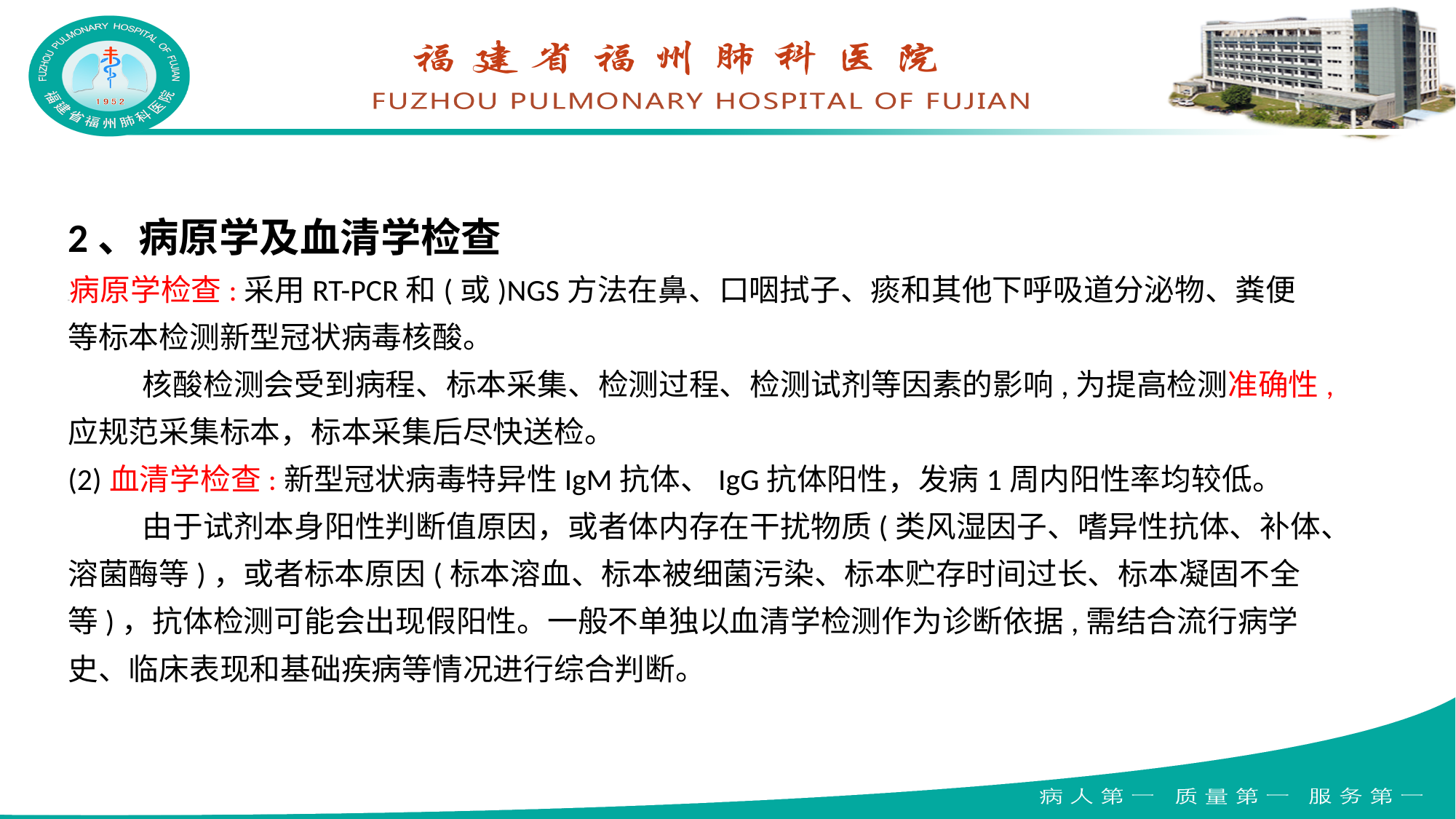

2、病原学及血清学检查
(1)病原学检查:采用RT-PCR和(或)NGS方法在鼻、口咽拭子、痰和其他下呼吸道分泌物、粪便等标本检测新型冠状病毒核酸。
          核酸检测会受到病程、标本采集、检测过程、检测试剂等因素的影响,为提高检测准确性,应规范采集标本，标本采集后尽快送检。
(2)血清学检查:新型冠状病毒特异性IgM抗体、IgG抗体阳性，发病1周内阳性率均较低。
          由于试剂本身阳性判断值原因，或者体内存在干扰物质(类风湿因子、嗜异性抗体、补体、溶菌酶等)，或者标本原因(标本溶血、标本被细菌污染、标本贮存时间过长、标本凝固不全等)，抗体检测可能会出现假阳性。一般不单独以血清学检测作为诊断依据,需结合流行病学史、临床表现和基础疾病等情况进行综合判断。